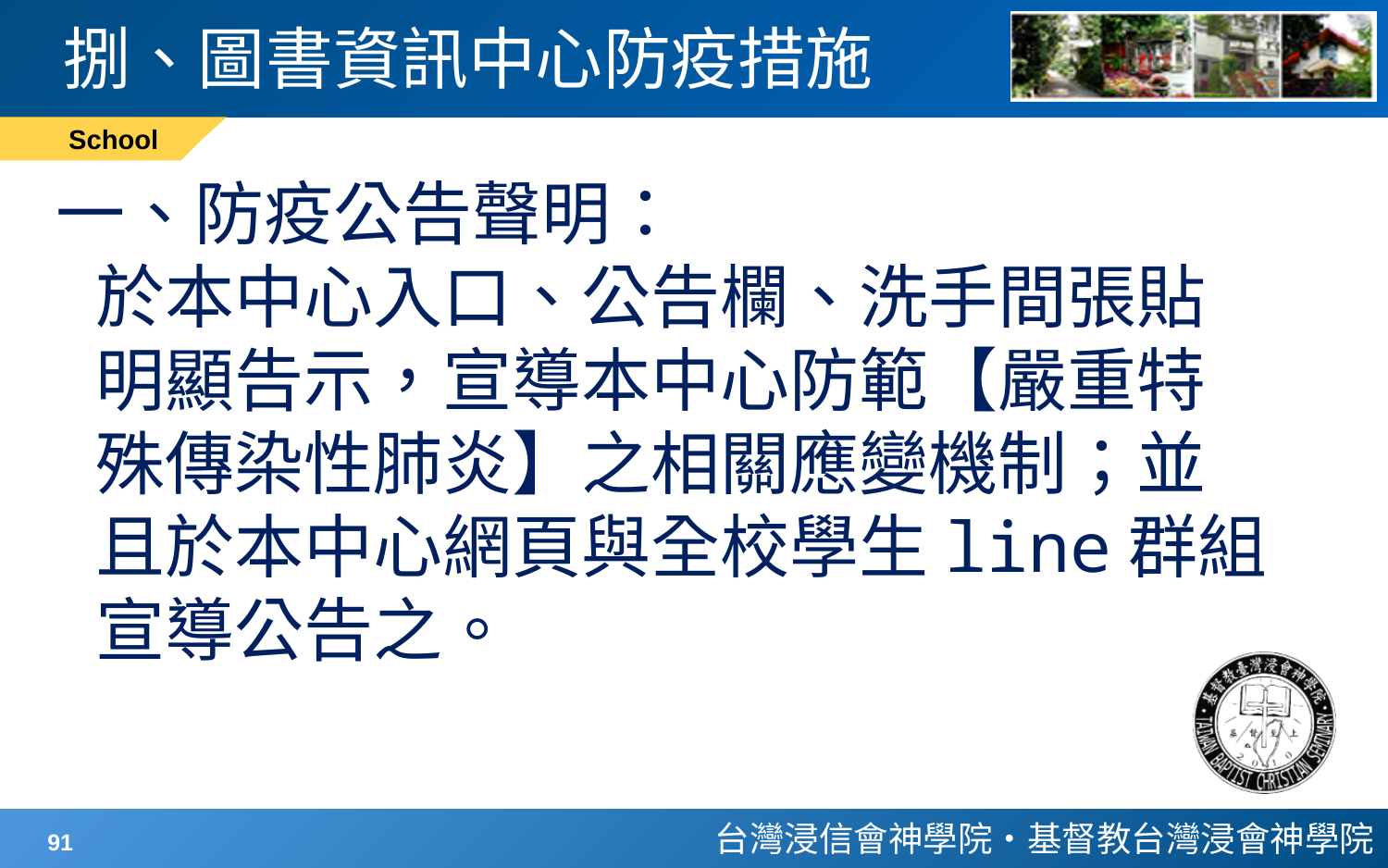

# 捌、圖書資訊中心防疫措施
School
一、防疫公告聲明：
      於本中心入口、公告欄、洗手間張貼
      明顯告示，宣導本中心防範【嚴重特
      殊傳染性肺炎】之相關應變機制；並
      且於本中心網頁與全校學生line群組
      宣導公告之。